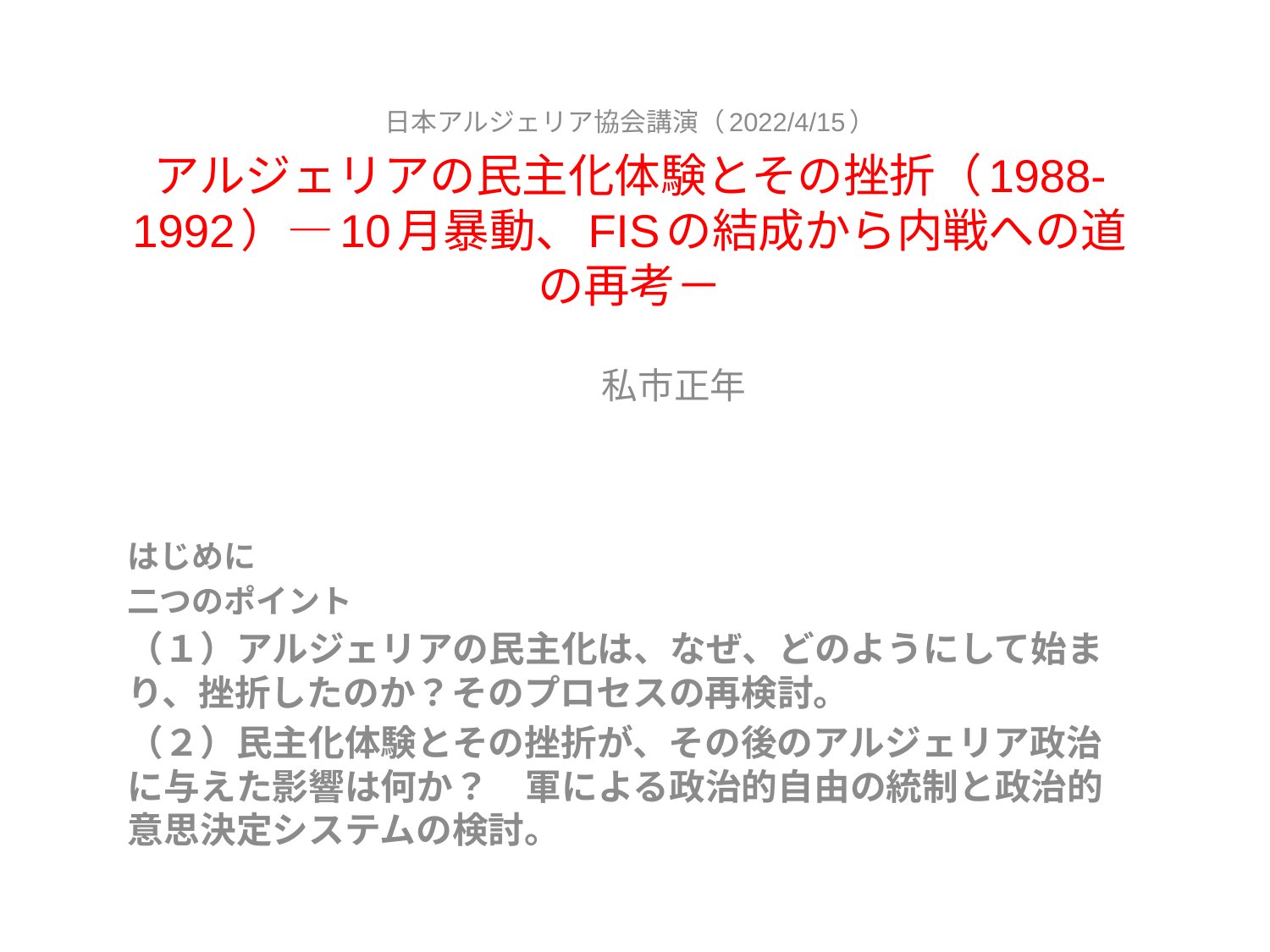

日本アルジェリア協会講演（2022/4/15）
アルジェリアの民主化体験とその挫折（1988-1992）―10月暴動、FISの結成から内戦への道の再考－
                                                                                 　　　　　　　　　　　  私市正年

はじめに
二つのポイント
（１）アルジェリアの民主化は、なぜ、どのようにして始まり、挫折したのか？そのプロセスの再検討。
（２）民主化体験とその挫折が、その後のアルジェリア政治に与えた影響は何か？　軍による政治的自由の統制と政治的意思決定システムの検討。